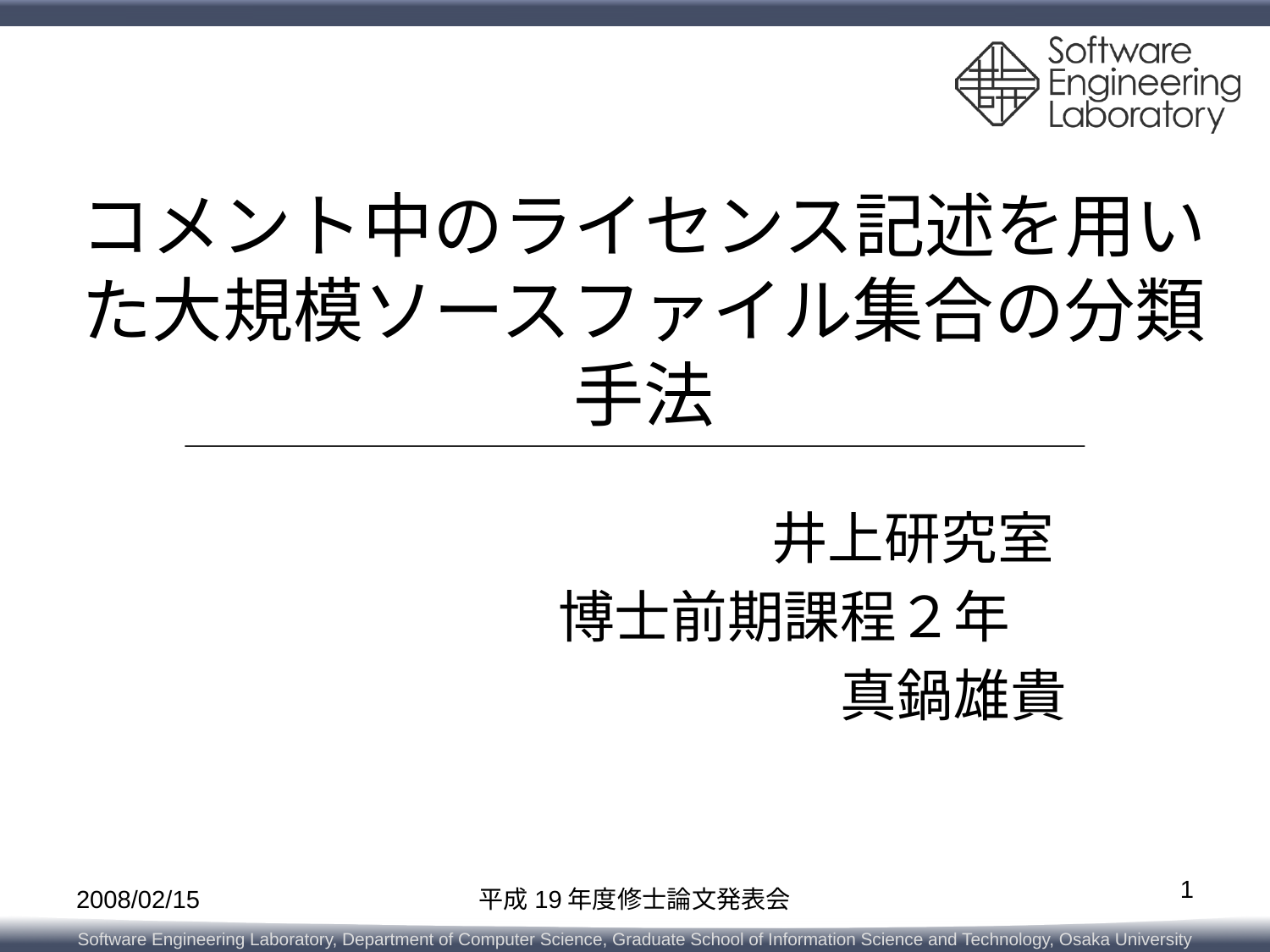

# コメント中のライセンス記述を用いた大規模ソースファイル集合の分類手法
井上研究室
博士前期課程２年
真鍋雄貴
1
2008/02/15
平成19年度修士論文発表会